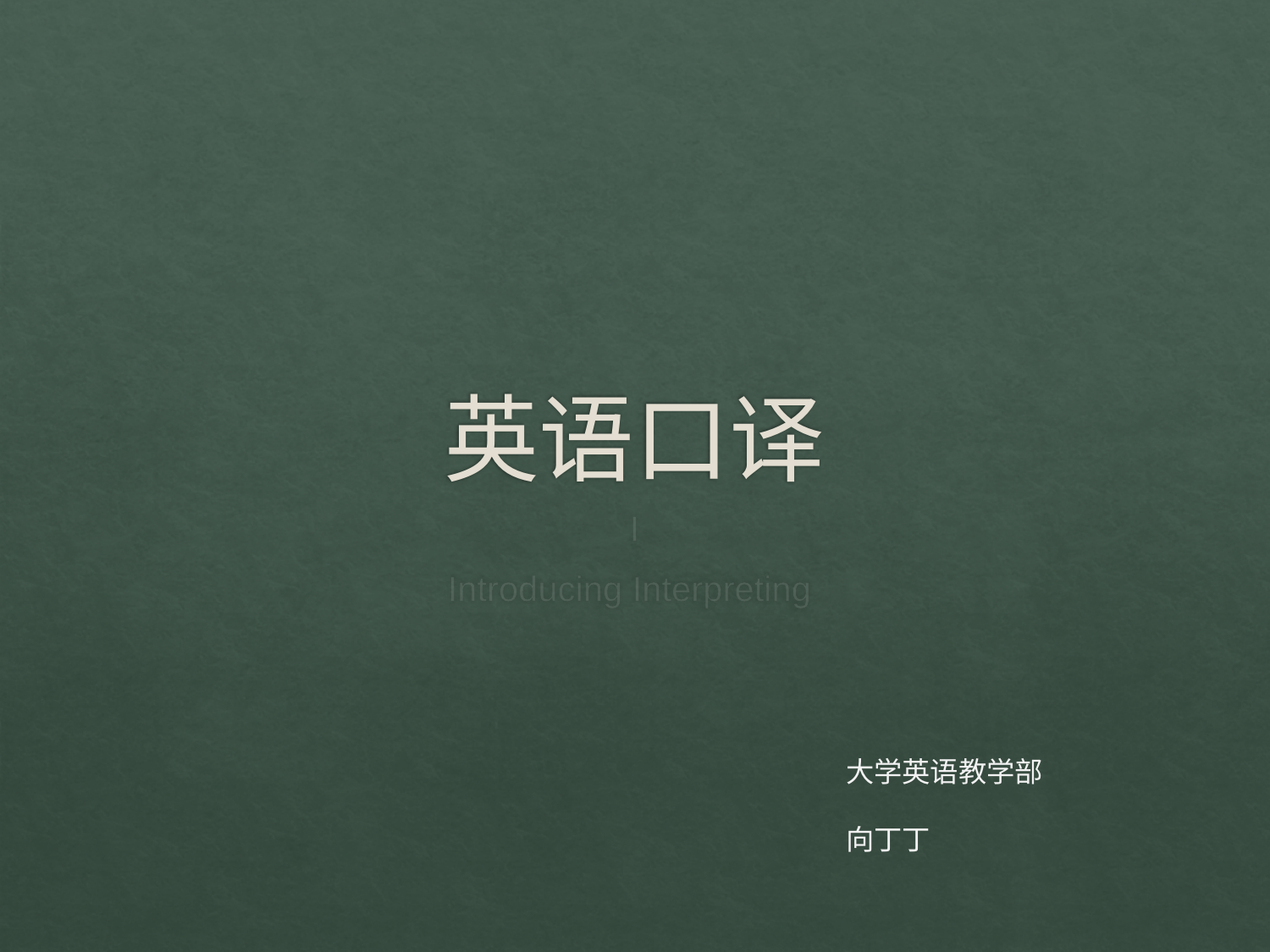

# 英语口译
I
Introducing Interpreting
大学英语教学部

向丁丁